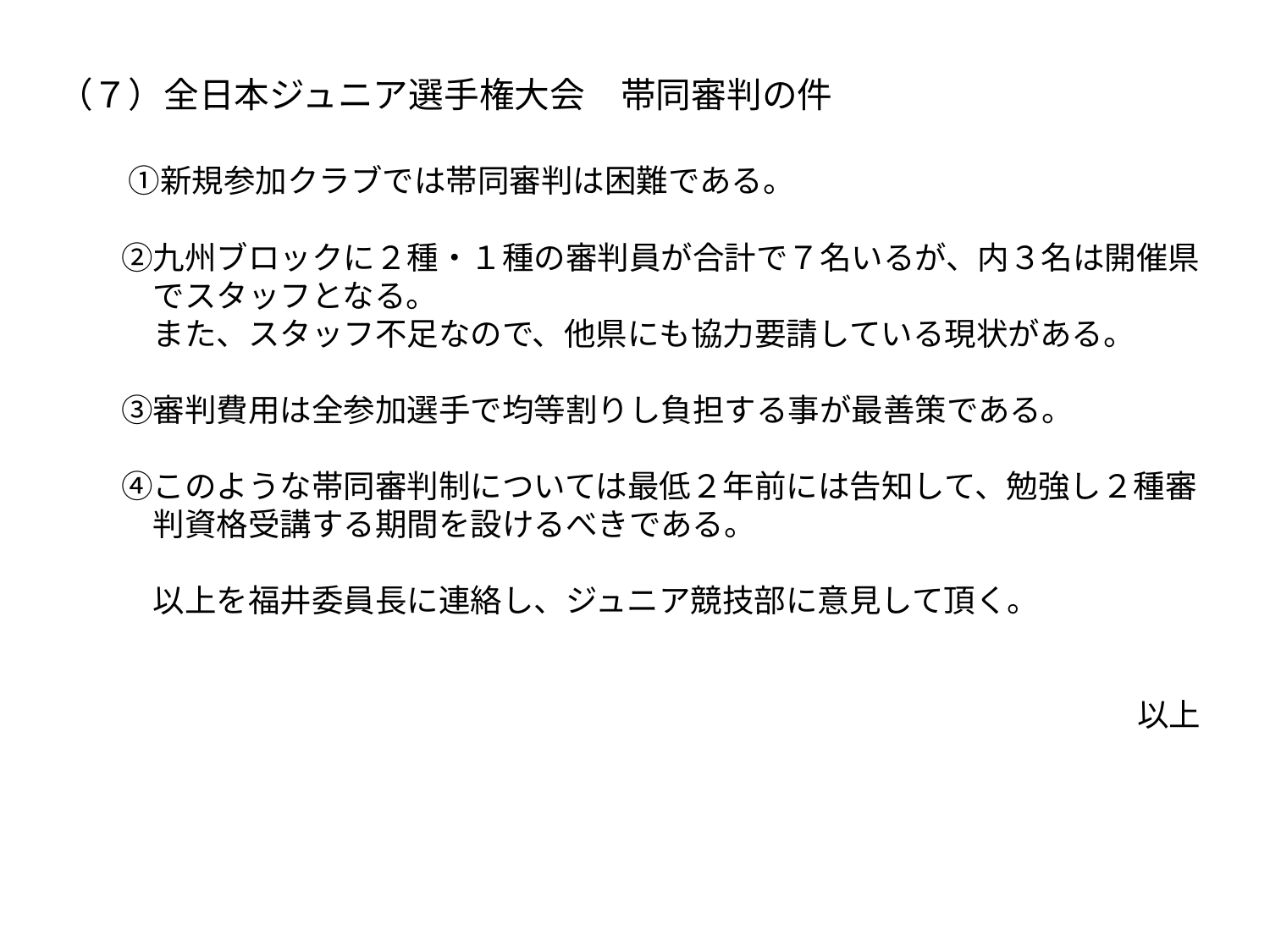

# （７）全日本ジュニア選手権大会　帯同審判の件 　　 　　①新規参加クラブでは帯同審判は困難である。 　　②九州ブロックに２種・１種の審判員が合計で７名いるが、内３名は開催県 　　　でスタッフとなる。 　　　また、スタッフ不足なので、他県にも協力要請している現状がある。 　　③審判費用は全参加選手で均等割りし負担する事が最善策である。 　　④このような帯同審判制については最低２年前には告知して、勉強し２種審 　　　判資格受講する期間を設けるべきである。 　　　以上を福井委員長に連絡し、ジュニア競技部に意見して頂く。 　　　　　　　　　　　　　　　　　　　　　　　　　　　　　　　　　　以上